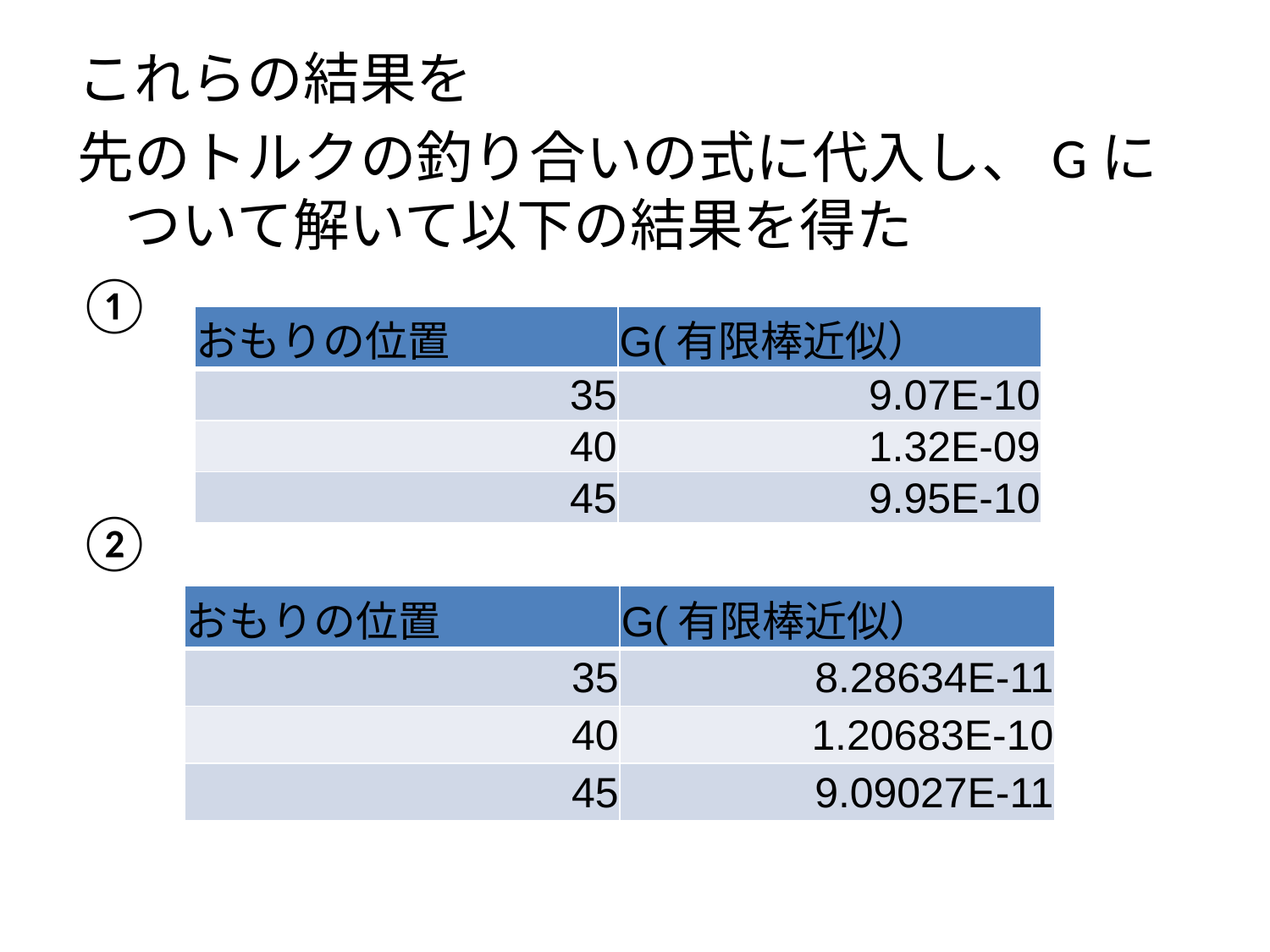

これらの結果を
先のトルクの釣り合いの式に代入し、Gについて解いて以下の結果を得た
①

②

| おもりの位置 | G(有限棒近似） |
| --- | --- |
| 35 | 9.07E-10 |
| 40 | 1.32E-09 |
| 45 | 9.95E-10 |
| おもりの位置 | G(有限棒近似） |
| --- | --- |
| 35 | 8.28634E-11 |
| 40 | 1.20683E-10 |
| 45 | 9.09027E-11 |